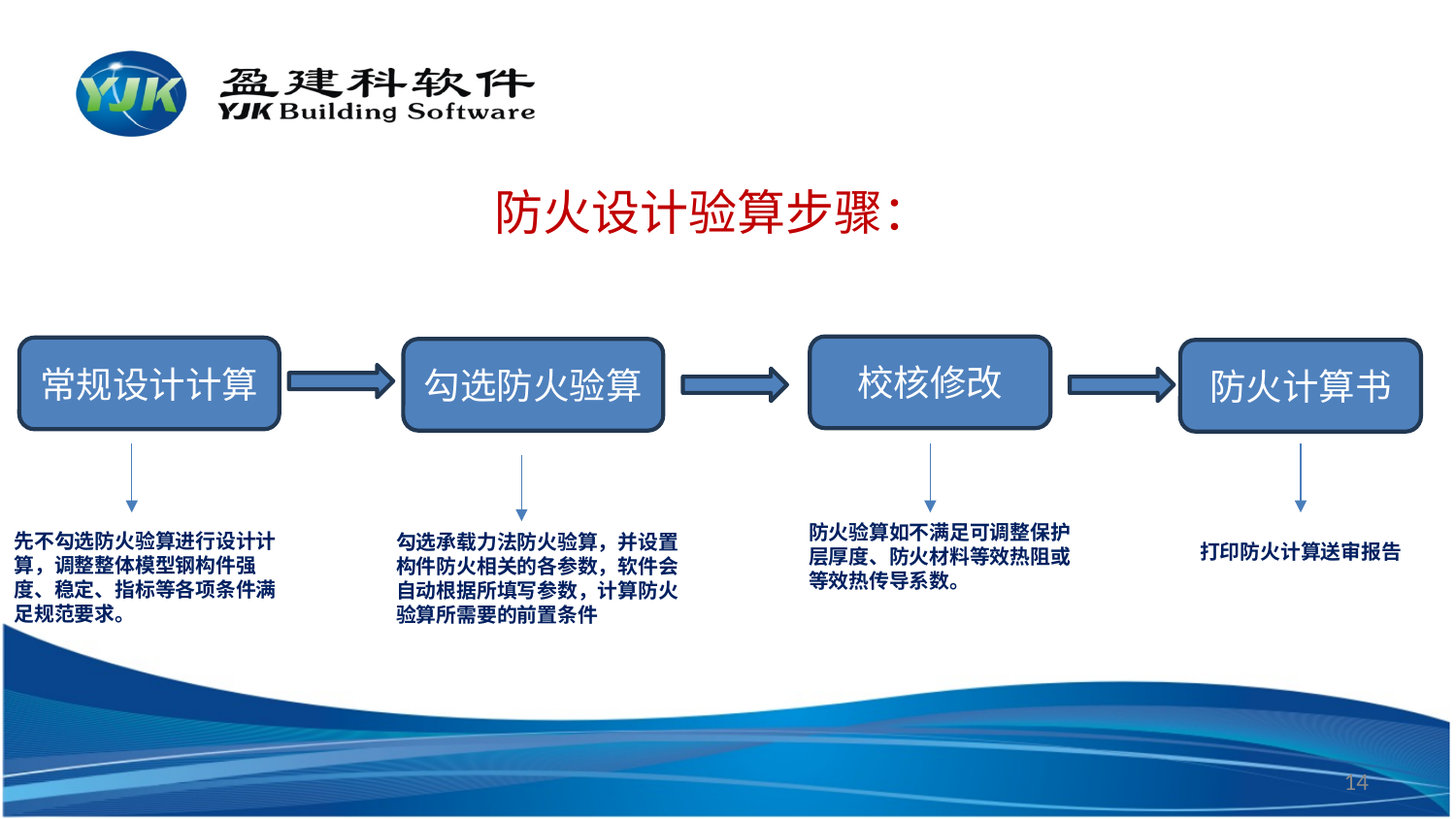

防火设计验算步骤：
校核修改
常规设计计算
勾选防火验算
防火计算书

防火验算如不满足可调整保护层厚度、防火材料等效热阻或等效热传导系数。
先不勾选防火验算进行设计计算，调整整体模型钢构件强度、稳定、指标等各项条件满足规范要求。
勾选承载力法防火验算，并设置构件防火相关的各参数，软件会自动根据所填写参数，计算防火验算所需要的前置条件
打印防火计算送审报告
14